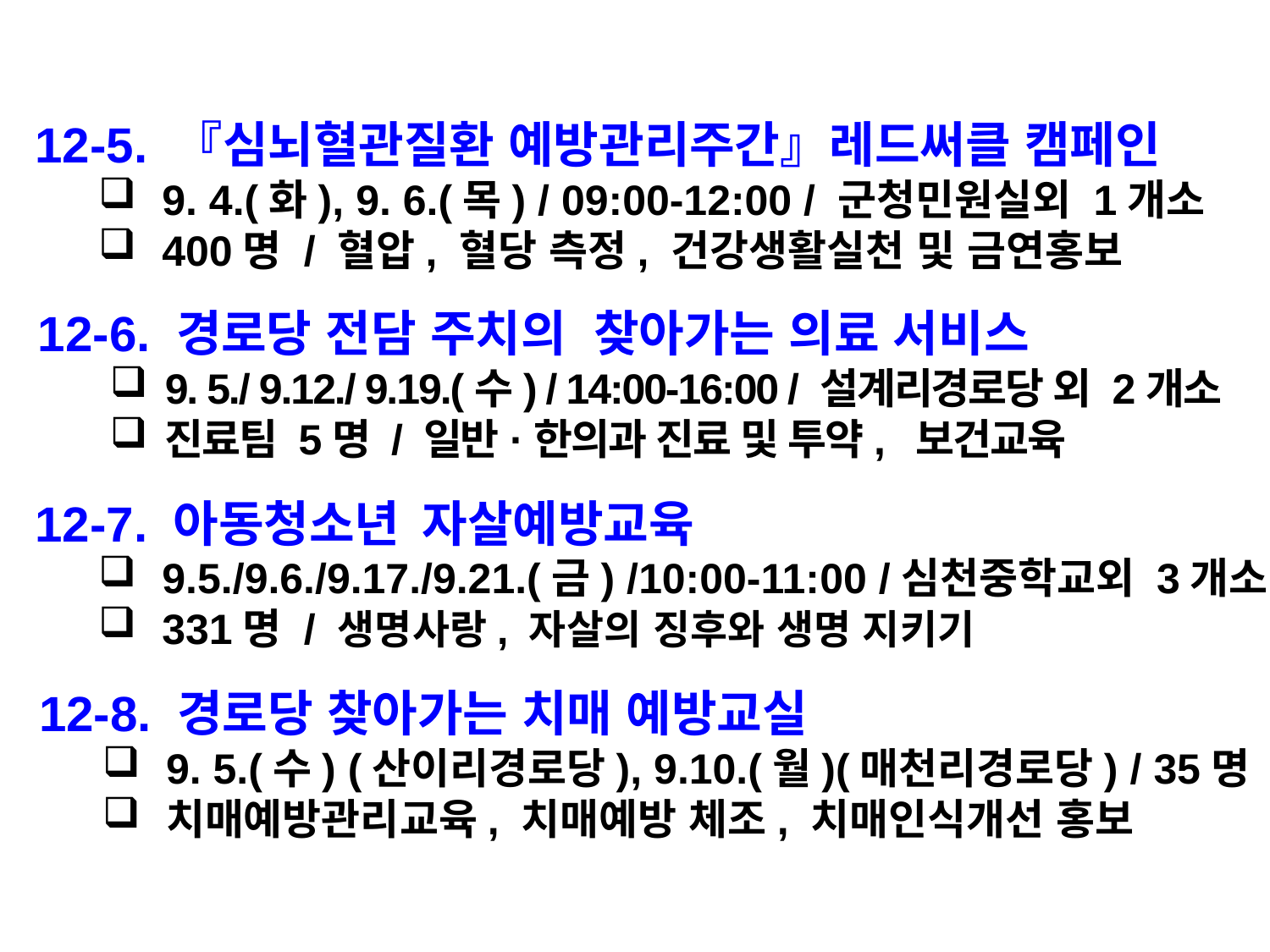

12-5. 『심뇌혈관질환 예방관리주간』레드써클 캠페인
9. 4.(화), 9. 6.(목) / 09:00-12:00 / 군청민원실외 1개소
400명 / 혈압, 혈당 측정, 건강생활실천 및 금연홍보

12-6. 경로당 전담 주치의  찾아가는 의료 서비스
9. 5./ 9.12./ 9.19.(수) / 14:00-16:00 / 설계리경로당 외 2개소
진료팀 5명 / 일반·한의과 진료 및 투약,  보건교육
12-7. 아동청소년  자살예방교육
9.5./9.6./9.17./9.21.(금) /10:00-11:00 /심천중학교외 3개소
331명 / 생명사랑, 자살의 징후와 생명 지키기

12-8. 경로당 찾아가는 치매 예방교실
9. 5.(수) (산이리경로당), 9.10.(월)(매천리경로당) / 35명
치매예방관리교육, 치매예방 체조, 치매인식개선 홍보